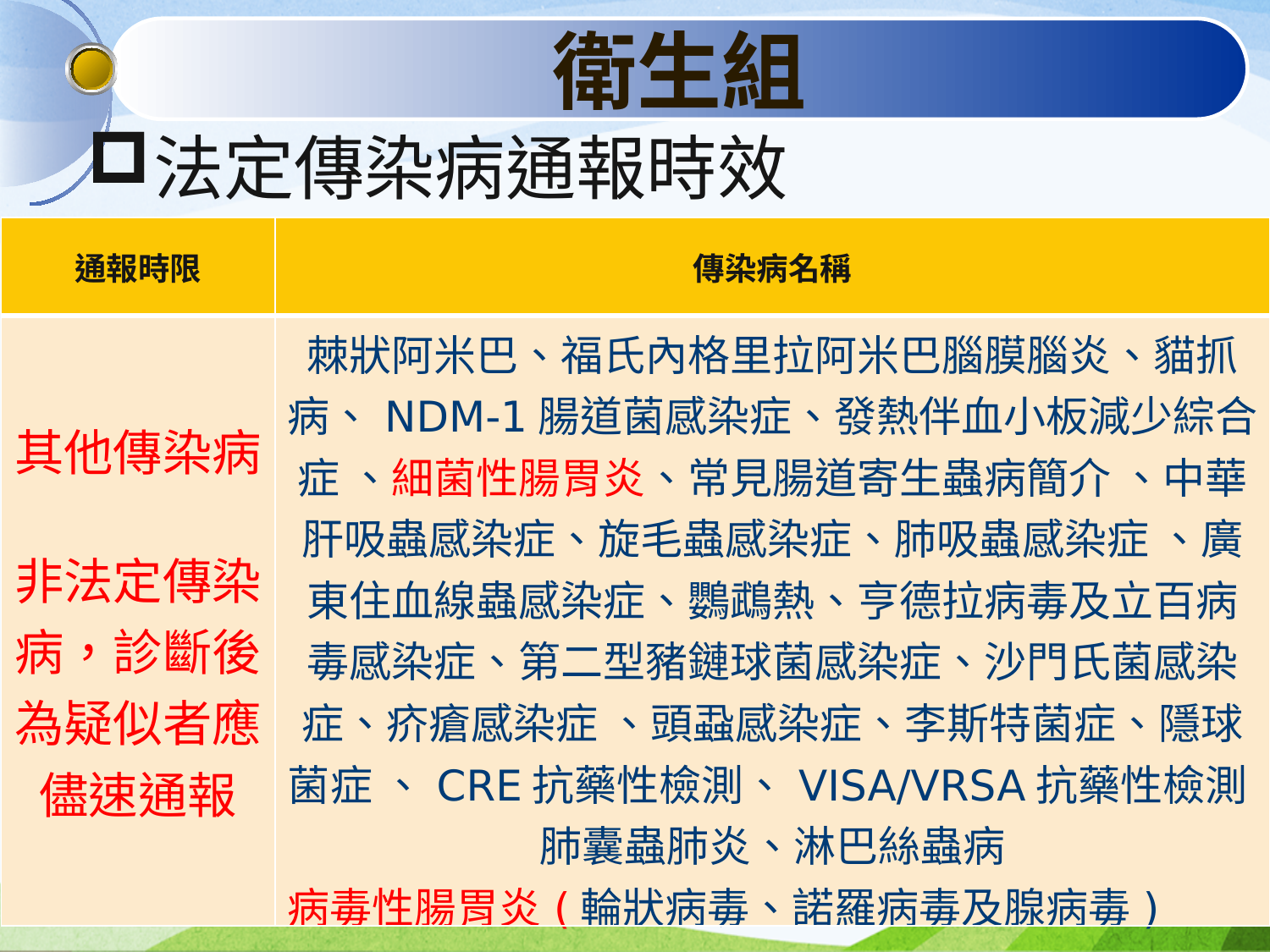

衛生組

法定傳染病通報時效

| 通報時限 | 傳染病名稱 |
| --- | --- |
| 其他傳染病 非法定傳染病，診斷後為疑似者應儘速通報 | 棘狀阿米巴、福氏內格里拉阿米巴腦膜腦炎、貓抓病、NDM-1腸道菌感染症、發熱伴血小板減少綜合症 、細菌性腸胃炎、常見腸道寄生蟲病簡介 、中華肝吸蟲感染症、旋毛蟲感染症、肺吸蟲感染症 、廣東住血線蟲感染症、鸚鵡熱、亨德拉病毒及立百病毒感染症、第二型豬鏈球菌感染症、沙門氏菌感染症、疥瘡感染症 、頭蝨感染症、李斯特菌症、隱球菌症 、CRE抗藥性檢測、VISA/VRSA抗藥性檢測 、肺囊蟲肺炎、淋巴絲蟲病 病毒性腸胃炎(輪狀病毒、諾羅病毒及腺病毒) |